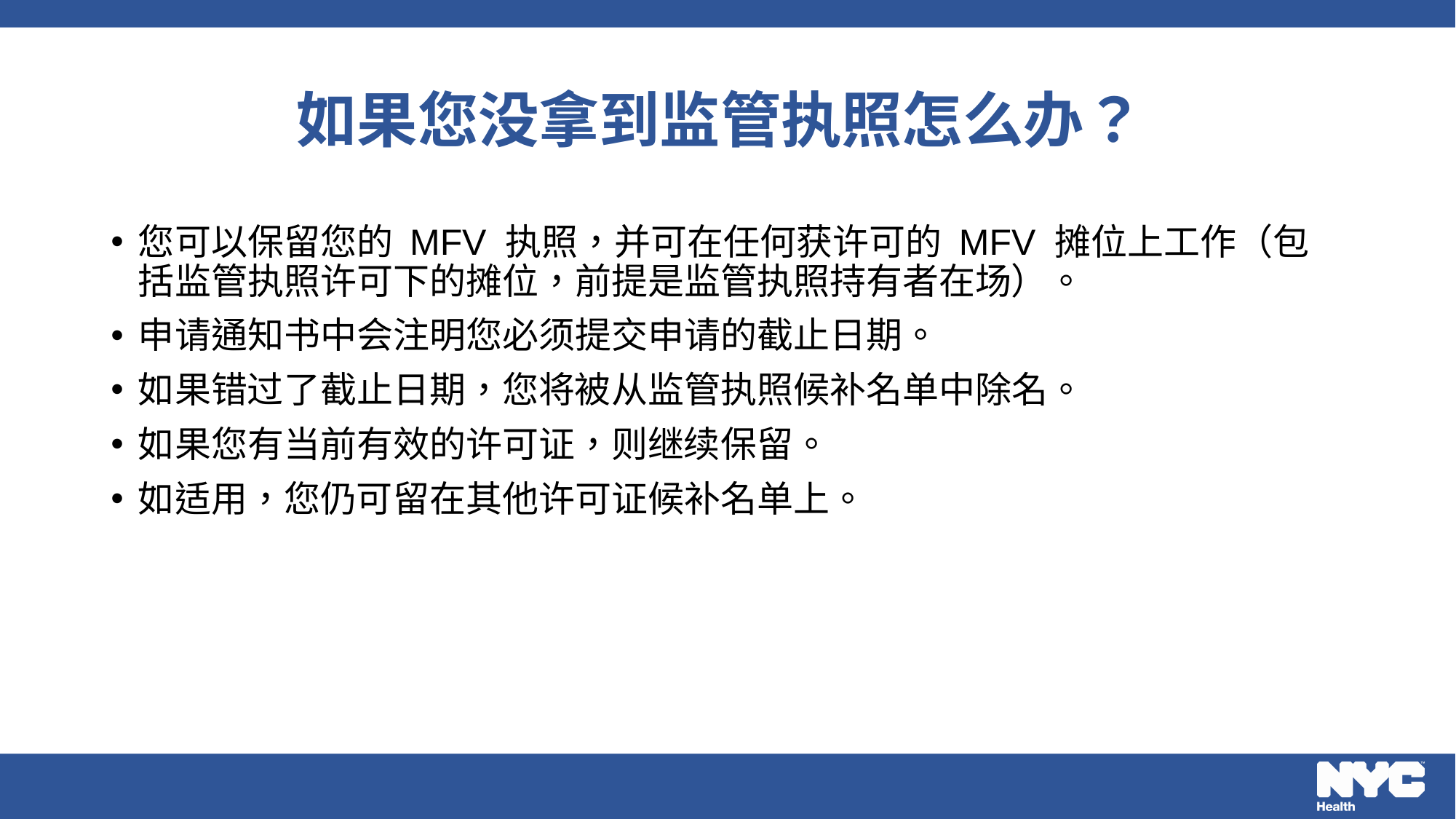

# 如果您没拿到监管执照怎么办？
您可以保留您的 MFV 执照，并可在任何获许可的 MFV 摊位上工作（包括监管执照许可下的摊位，前提是监管执照持有者在场）。
申请通知书中会注明您必须提交申请的截止日期。
如果错过了截止日期，您将被从监管执照候补名单中除名。
如果您有当前有效的许可证，则继续保留。
如适用，您仍可留在其他许可证候补名单上。